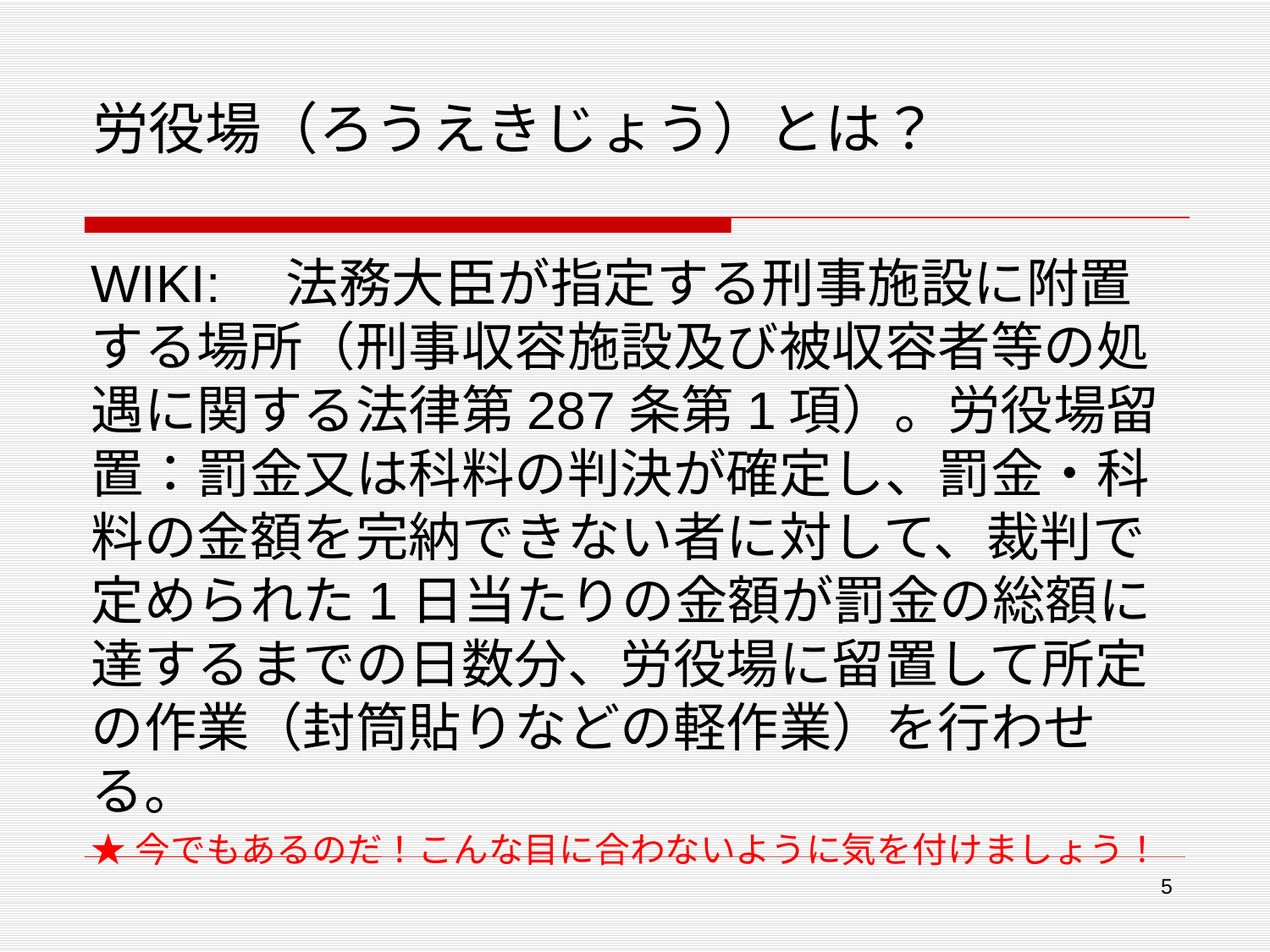

# 労役場（ろうえきじょう）とは？
WIKI:　法務大臣が指定する刑事施設に附置する場所（刑事収容施設及び被収容者等の処遇に関する法律第287条第1項）。労役場留置：罰金又は科料の判決が確定し、罰金・科料の金額を完納できない者に対して、裁判で定められた1日当たりの金額が罰金の総額に達するまでの日数分、労役場に留置して所定の作業（封筒貼りなどの軽作業）を行わせる。
★今でもあるのだ！こんな目に合わないように気を付けましょう！
5